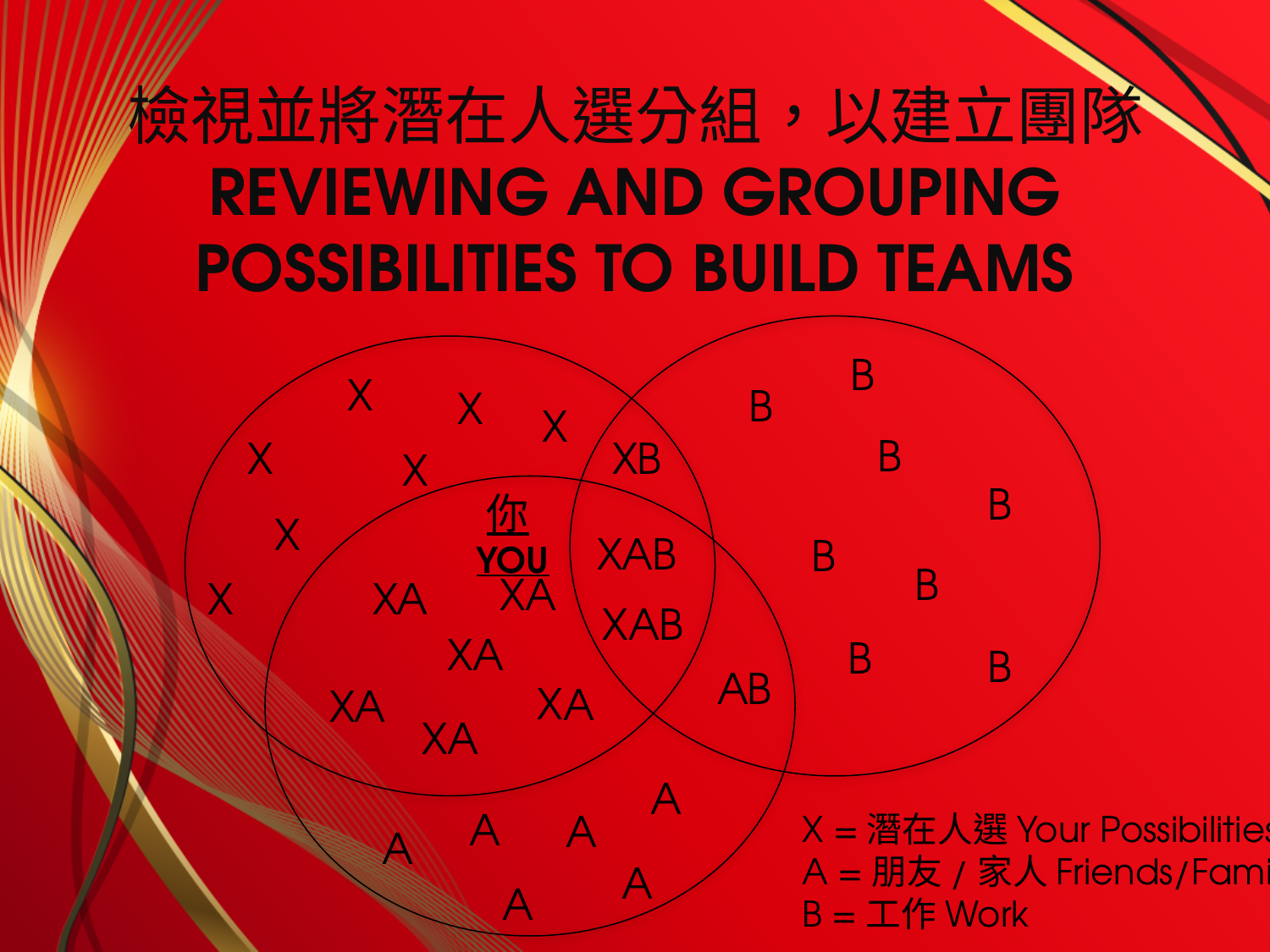

# 檢視並將潛在人選分組，以建立團隊 Reviewing and Grouping Possibilities to Build Teams

B
X
B
X
X
B
X
X
B
X
B

你YOU
X
A
B
X
B
B
X
A
X
X
A
A
X
B
X
A
B
B
A
B
X
A
X
A
X
A
A
A
A
X =潛在人選Your Possibilities
A =朋友/家人Friends/Family
B =工作Work

A
A
A